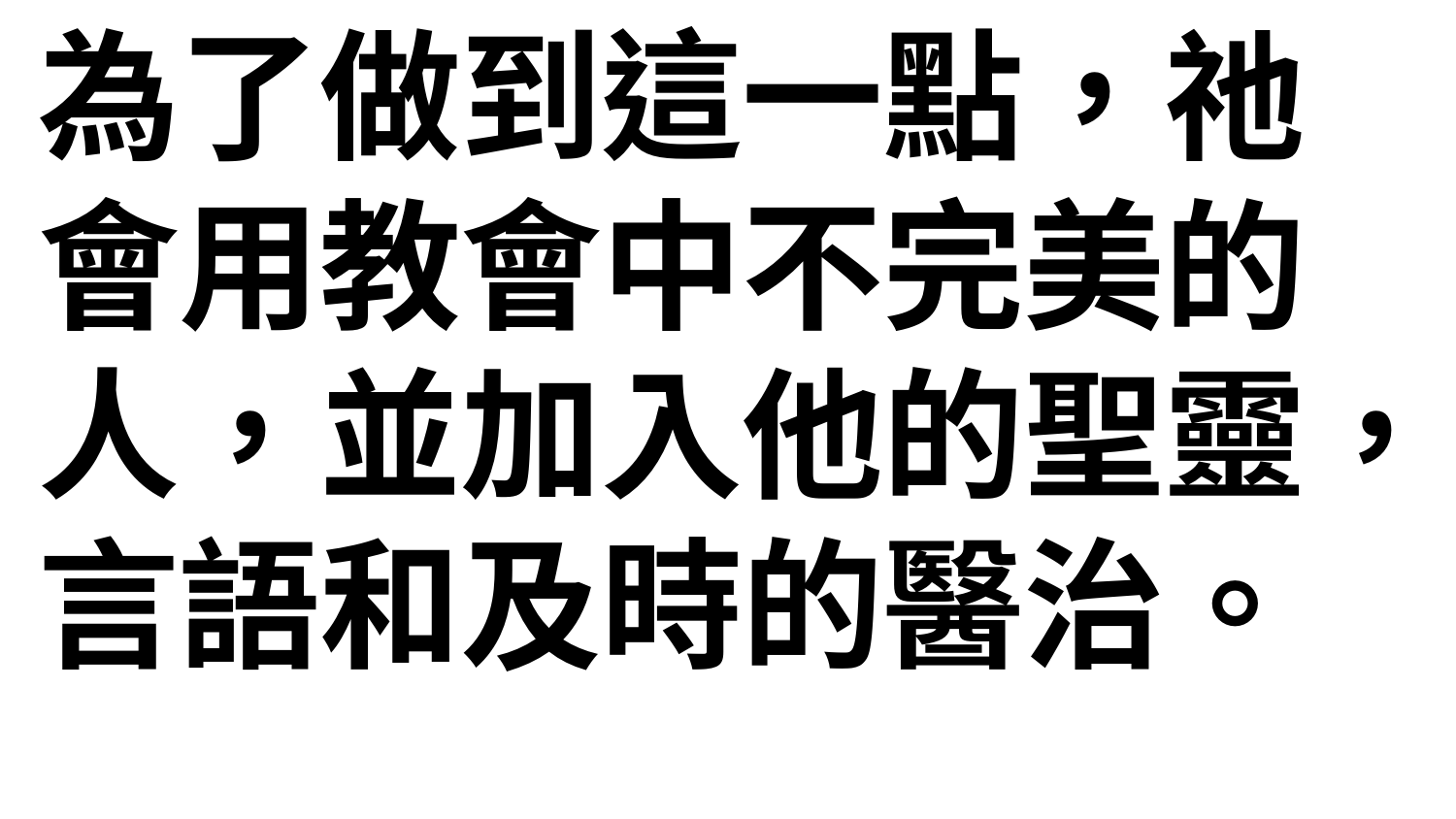

為了做到這一點，祂會用教會中不完美的人，並加入他的聖靈，言語和及時的醫治。